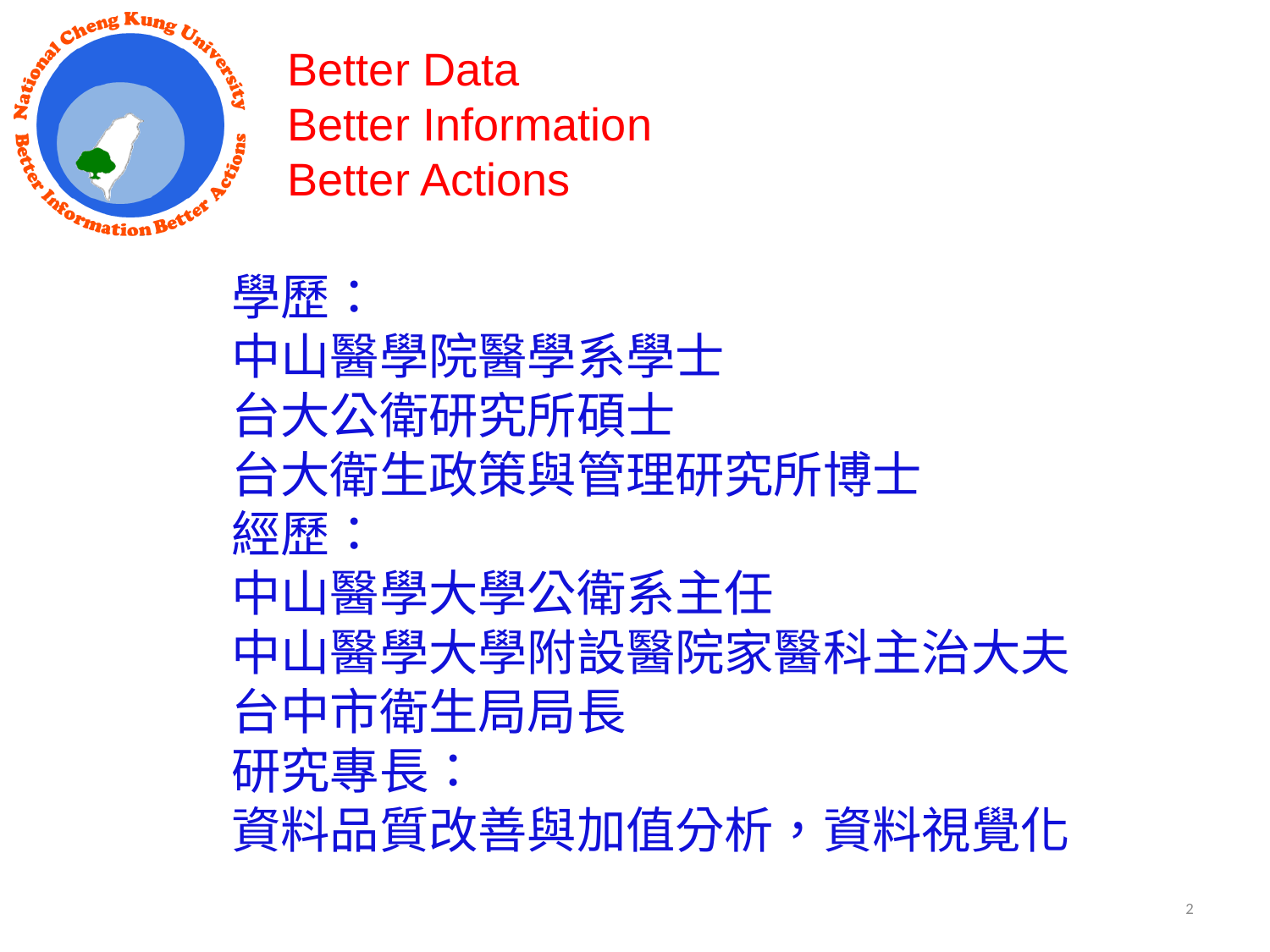

學歷：
中山醫學院醫學系學士
台大公衛研究所碩士
台大衛生政策與管理研究所博士
經歷：
中山醫學大學公衛系主任
中山醫學大學附設醫院家醫科主治大夫
台中市衛生局局長
研究專長：
資料品質改善與加值分析，資料視覺化
2